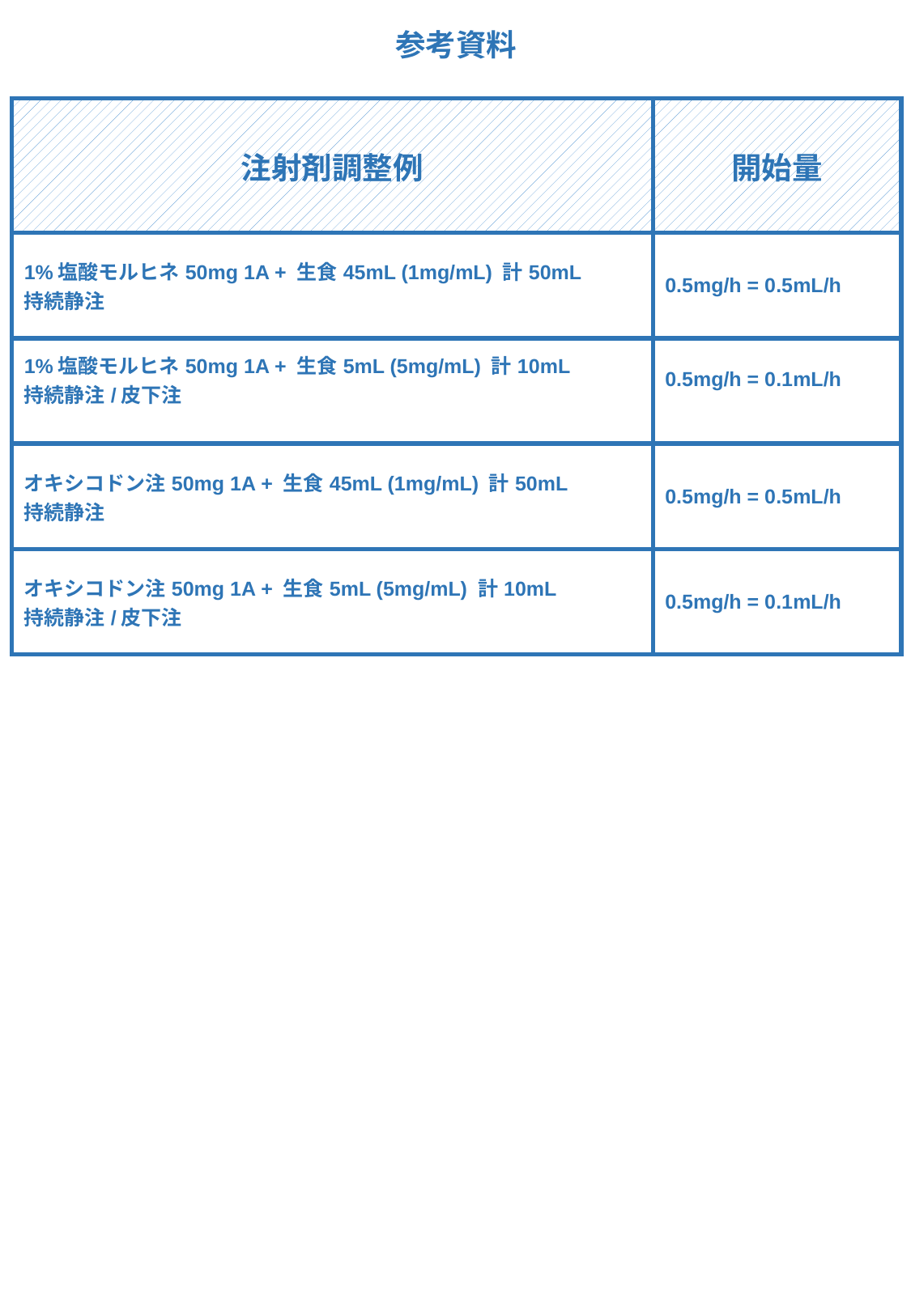

参考資料
| 注射剤調整例 | 開始量 |
| --- | --- |
| 1%塩酸モルヒネ50mg 1A + 生食45mL (1mg/mL) 計50mL 持続静注 | 0.5mg/h = 0.5mL/h |
| 1%塩酸モルヒネ50mg 1A + 生食5mL (5mg/mL) 計10mL 持続静注/皮下注 | 0.5mg/h = 0.1mL/h |
| オキシコドン注50mg 1A + 生食45mL (1mg/mL) 計50mL 持続静注 | 0.5mg/h = 0.5mL/h |
| オキシコドン注50mg 1A + 生食5mL (5mg/mL) 計10mL 持続静注/皮下注 | 0.5mg/h = 0.1mL/h |